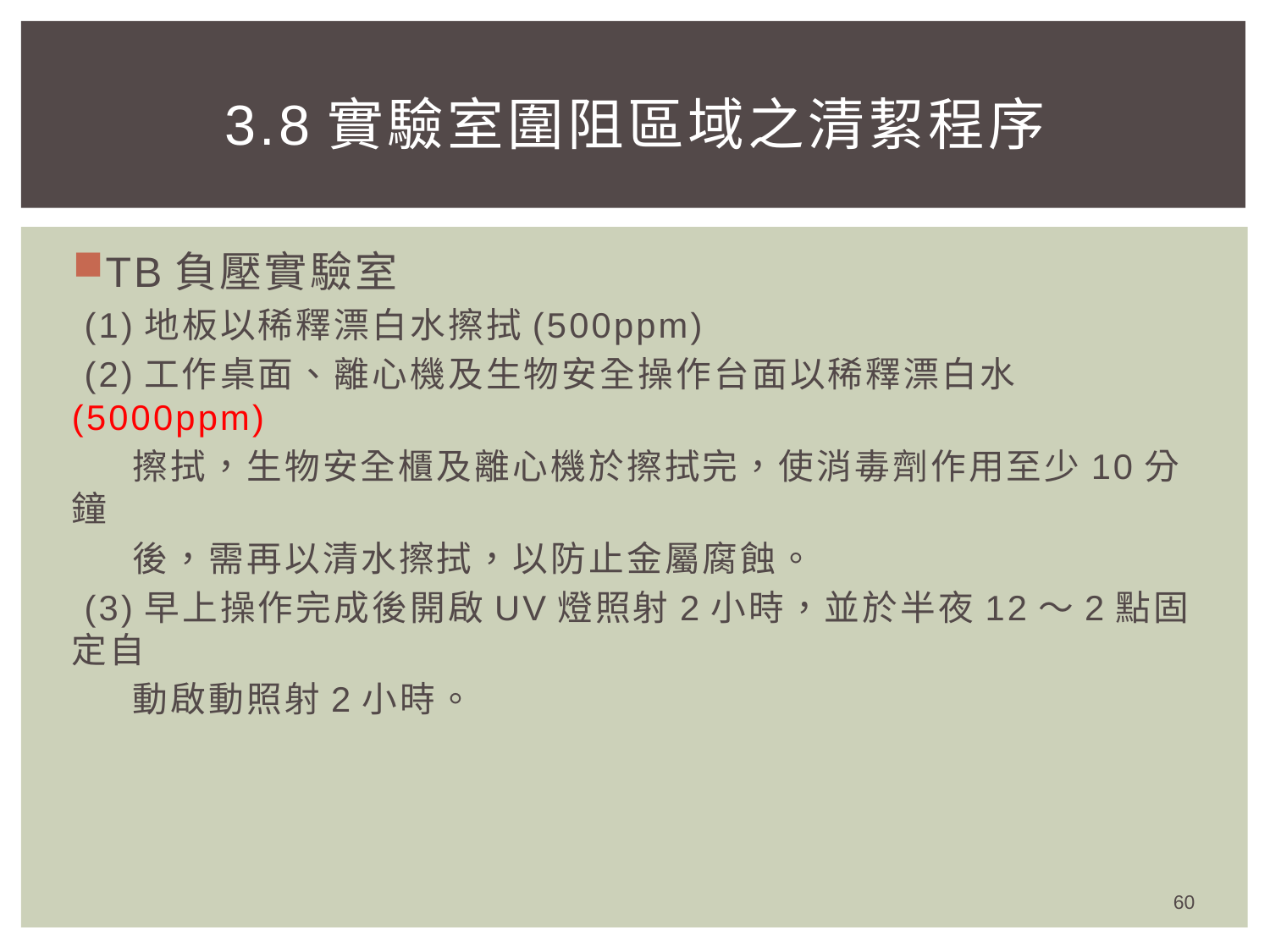

# 3.8實驗室圍阻區域之清絜程序
TB負壓實驗室
 (1)地板以稀釋漂白水擦拭(500ppm)
 (2)工作桌面、離心機及生物安全操作台面以稀釋漂白水(5000ppm)
     擦拭，生物安全櫃及離心機於擦拭完，使消毒劑作用至少10分鐘
     後，需再以清水擦拭，以防止金屬腐蝕。
 (3)早上操作完成後開啟UV燈照射2小時，並於半夜12～2點固定自
     動啟動照射2小時。
60